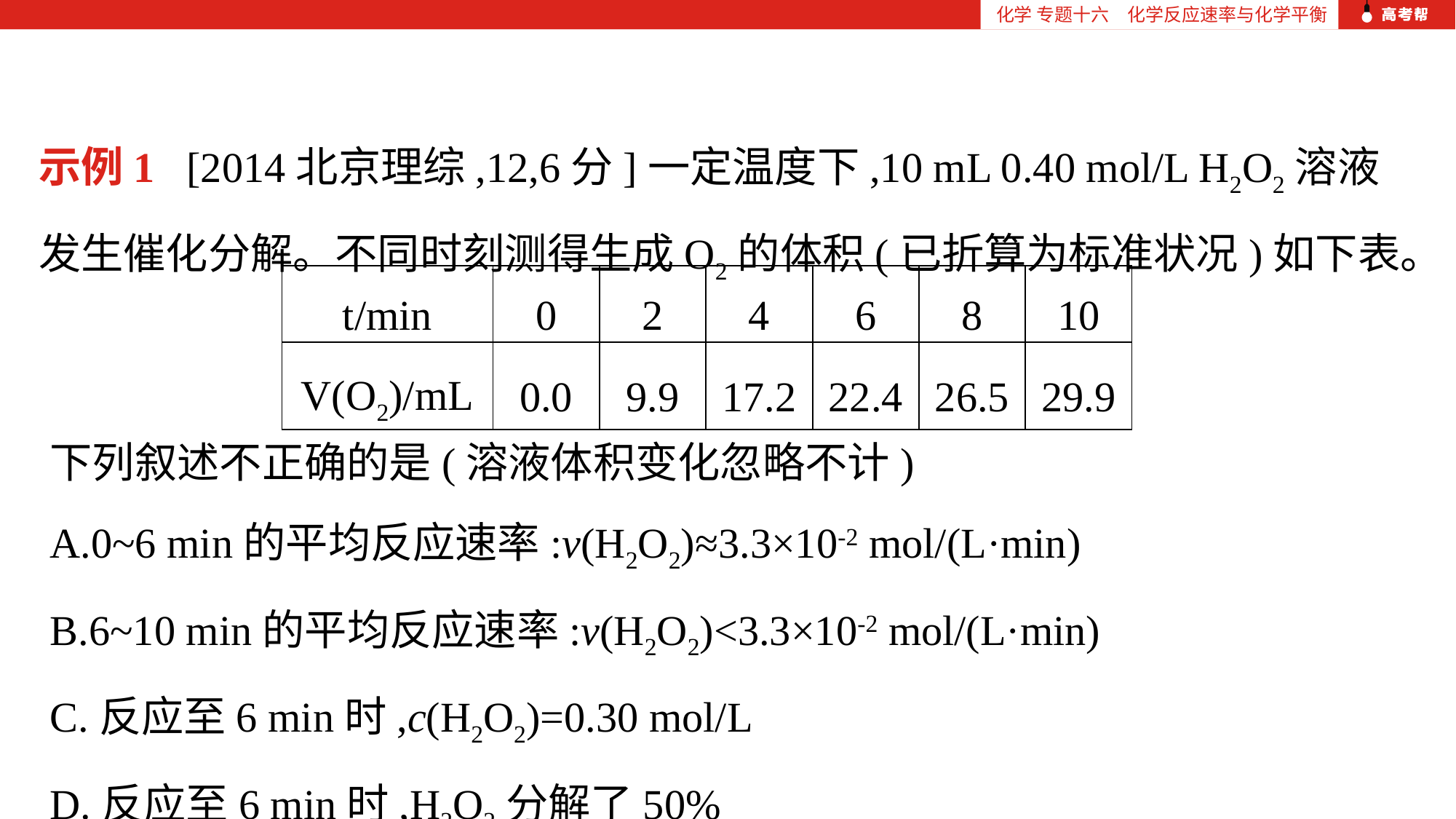

化学 专题十六　化学反应速率与化学平衡

示例1   [2014北京理综,12,6分]一定温度下,10 mL 0.40 mol/L H2O2溶液发生催化分解。不同时刻测得生成O2的体积(已折算为标准状况)如下表。
| t/min | 0 | 2 | 4 | 6 | 8 | 10 |
| --- | --- | --- | --- | --- | --- | --- |
| V(O2)/mL | 0.0 | 9.9 | 17.2 | 22.4 | 26.5 | 29.9 |
下列叙述不正确的是(溶液体积变化忽略不计)
A.0~6 min的平均反应速率:v(H2O2)≈3.3×10-2 mol/(L·min)
B.6~10 min的平均反应速率:v(H2O2)<3.3×10-2 mol/(L·min)
C.反应至6 min时,c(H2O2)=0.30 mol/L
D.反应至6 min时,H2O2分解了50%